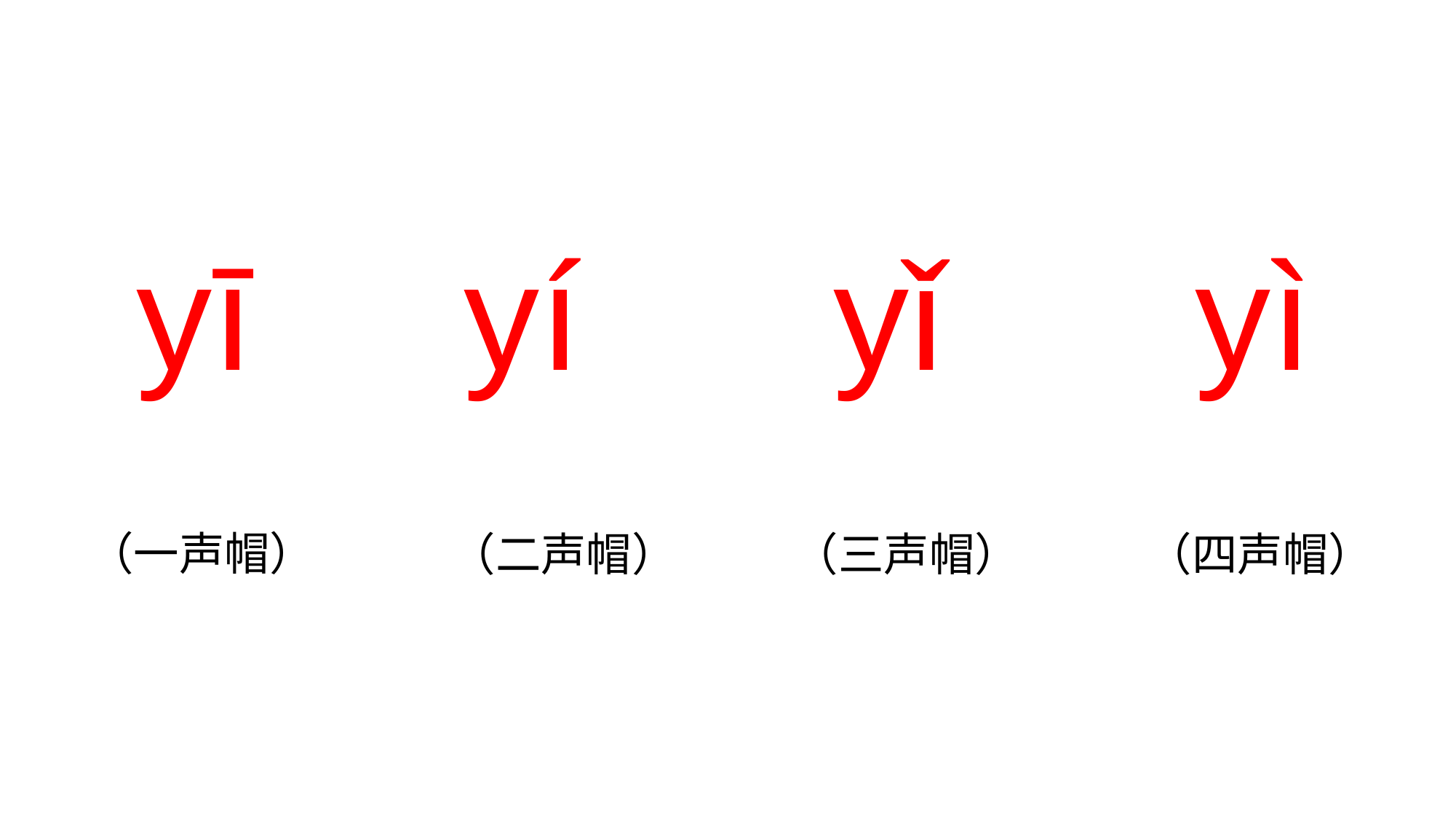

yī     yí      yǐ      yì
（一声帽）
（二声帽）
（三声帽）
（四声帽）